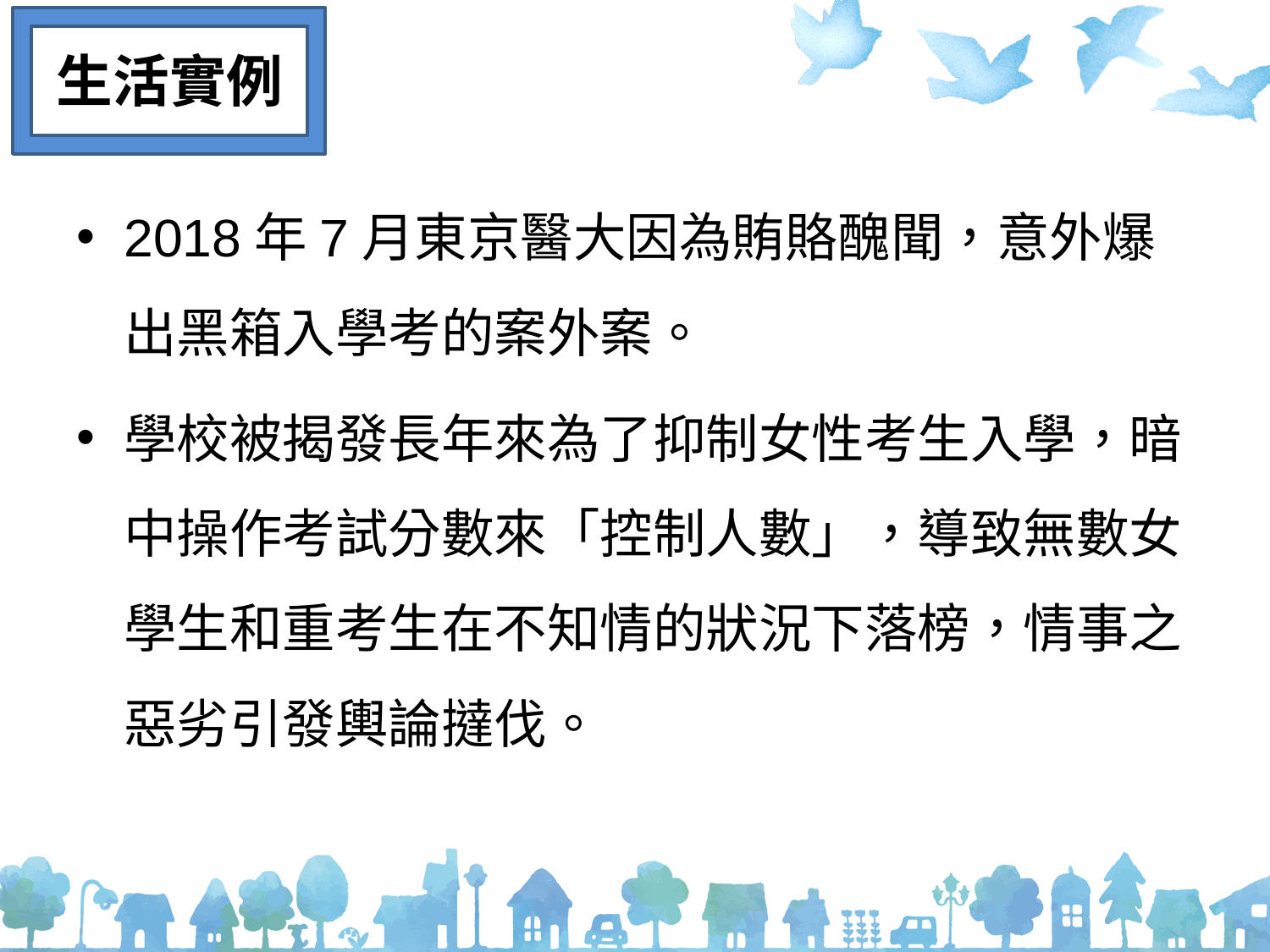

生活實例
2018年7月東京醫大因為賄賂醜聞，意外爆出黑箱入學考的案外案。
學校被揭發長年來為了抑制女性考生入學，暗中操作考試分數來「控制人數」，導致無數女學生和重考生在不知情的狀況下落榜，情事之惡劣引發輿論撻伐。